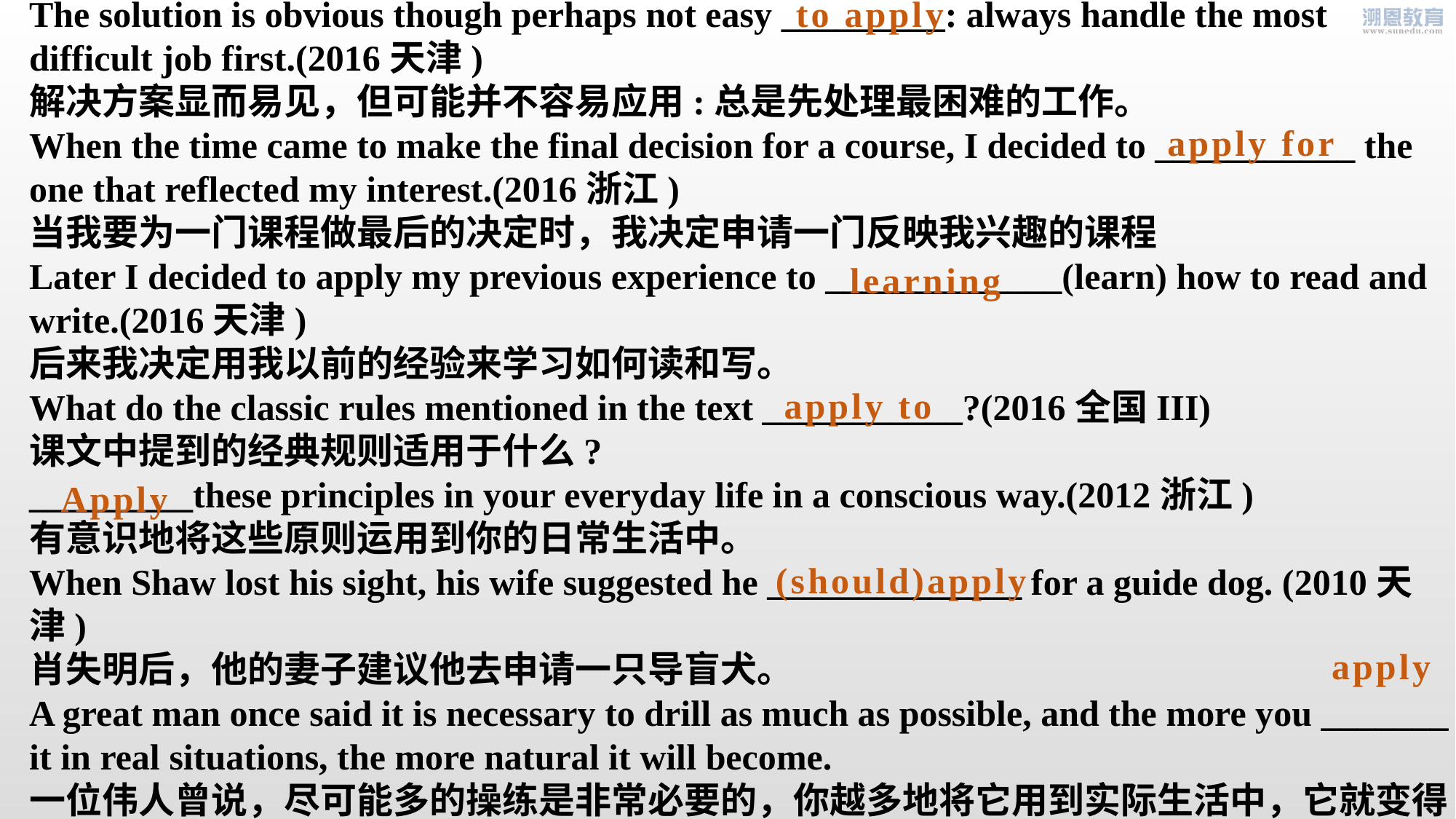

The solution is obvious though perhaps not easy _________: always handle the most difficult job first.(2016天津)
解决方案显而易见，但可能并不容易应用:总是先处理最困难的工作。
When the time came to make the final decision for a course, I decided to ___________ the one that reflected my interest.(2016浙江)
当我要为一门课程做最后的决定时，我决定申请一门反映我兴趣的课程
Later I decided to apply my previous experience to _____________(learn) how to read and write.(2016天津)
后来我决定用我以前的经验来学习如何读和写。
What do the classic rules mentioned in the text ___________?(2016全国III)
课文中提到的经典规则适用于什么?
_________these principles in your everyday life in a conscious way.(2012浙江)
有意识地将这些原则运用到你的日常生活中。
When Shaw lost his sight, his wife suggested he ______________ for a guide dog. (2010天津)
肖失明后，他的妻子建议他去申请一只导盲犬。
A great man once said it is necessary to drill as much as possible, and the more you _______ it in real situations, the more natural it will become.
一位伟人曾说，尽可能多的操练是非常必要的，你越多地将它用到实际生活中，它就变得越自然。
to apply
apply for
learning
apply to
Apply
 (should)apply
apply